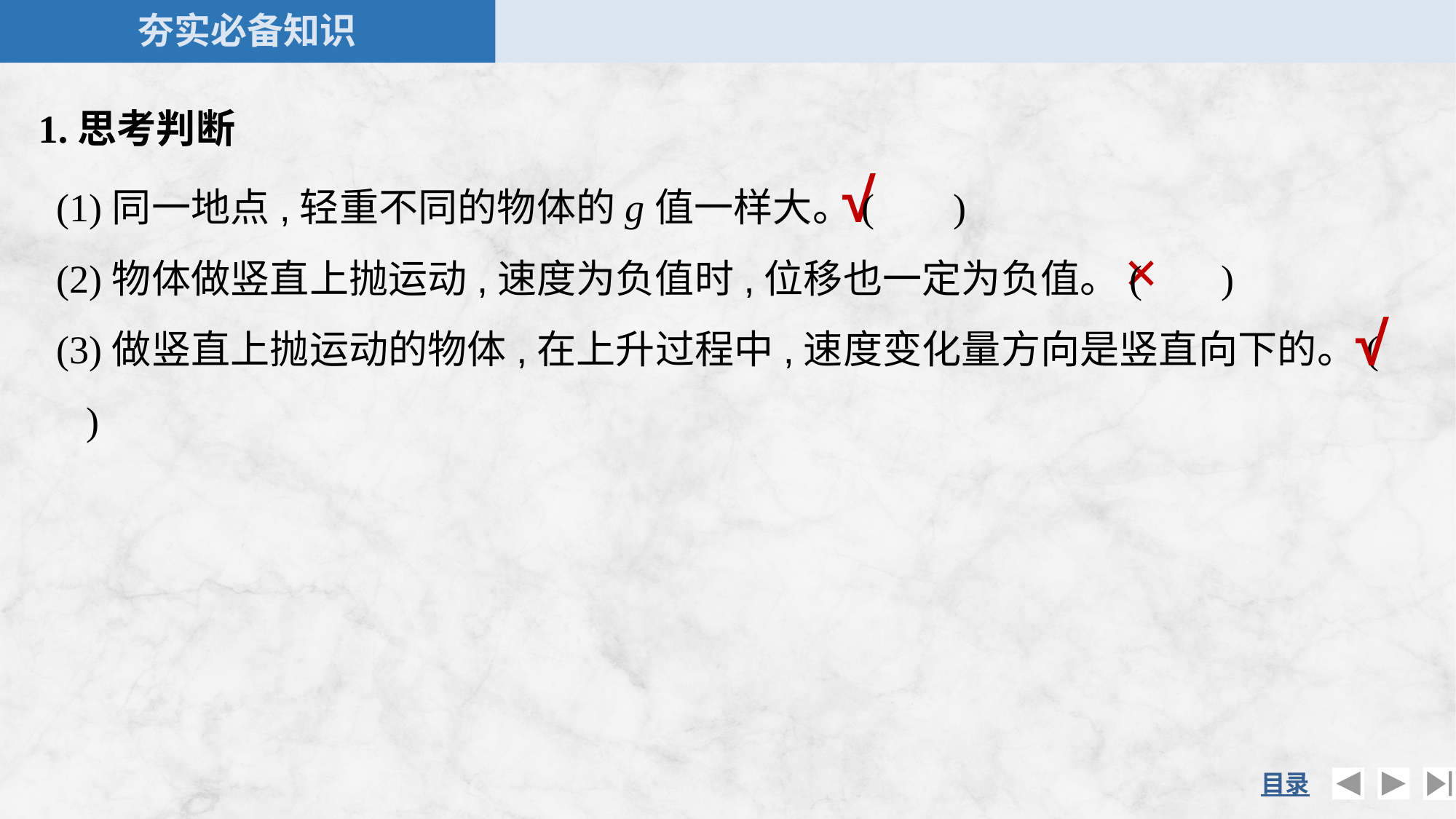

1.思考判断
(1)同一地点,轻重不同的物体的g值一样大。(        )
(2)物体做竖直上抛运动,速度为负值时,位移也一定为负值。(        )
(3)做竖直上抛运动的物体,在上升过程中,速度变化量方向是竖直向下的。(        )
√
×
√